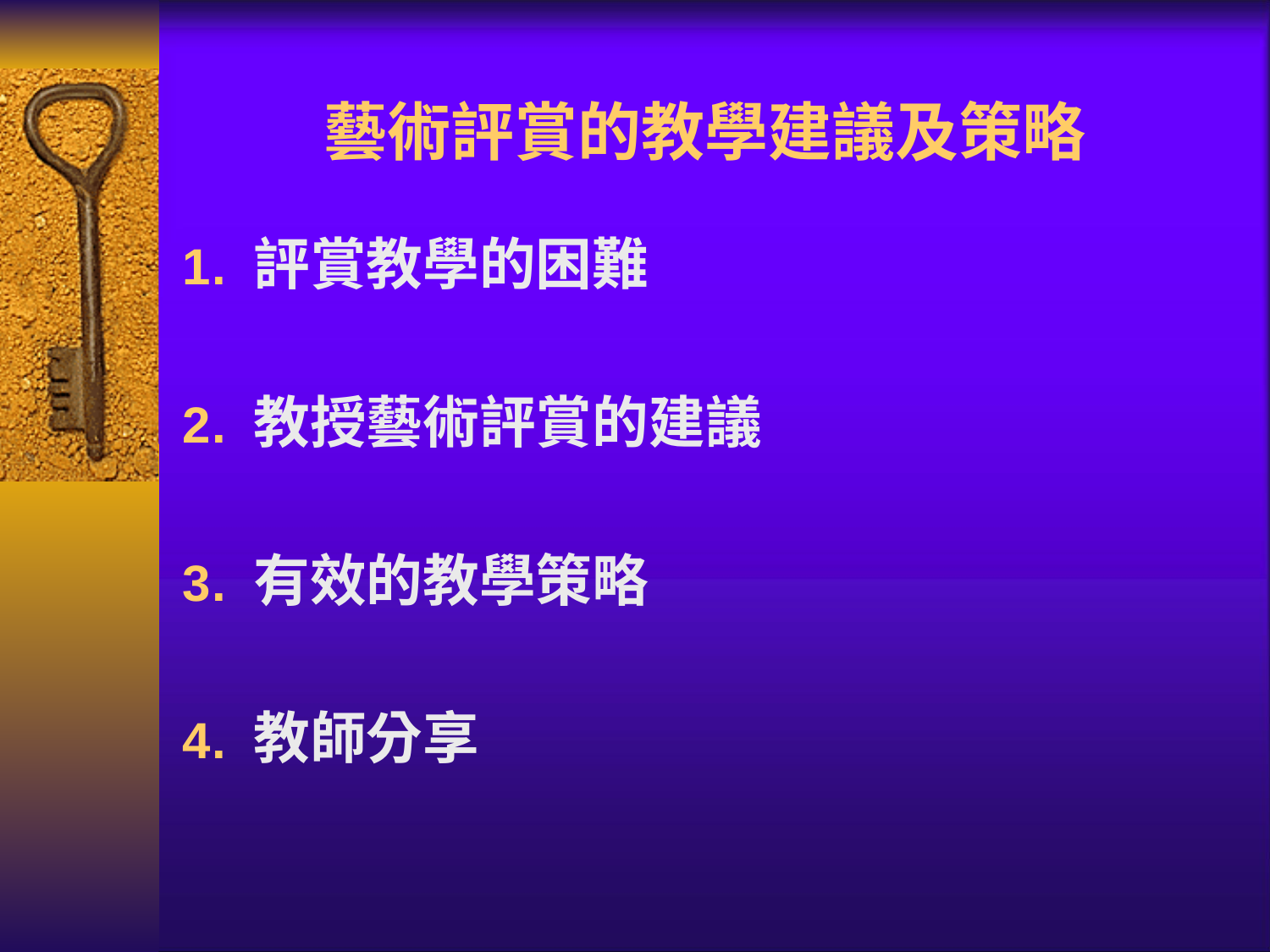

藝術評賞的教學建議及策略
評賞教學的困難

教授藝術評賞的建議

有效的教學策略

教師分享